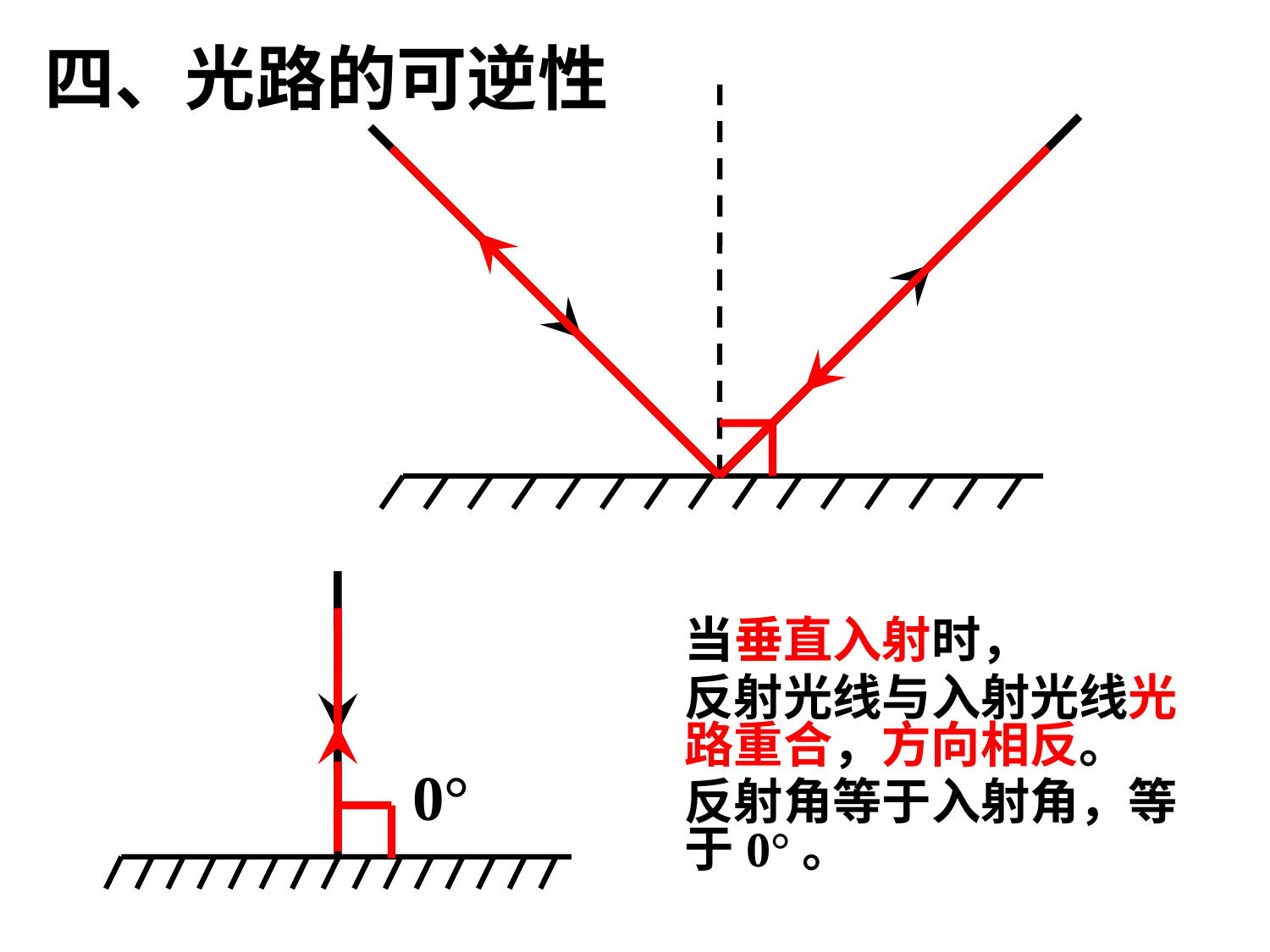

# 四、光路的可逆性

当垂直入射时，
反射光线与入射光线光路重合，方向相反。
反射角等于入射角，等于0°。
0°